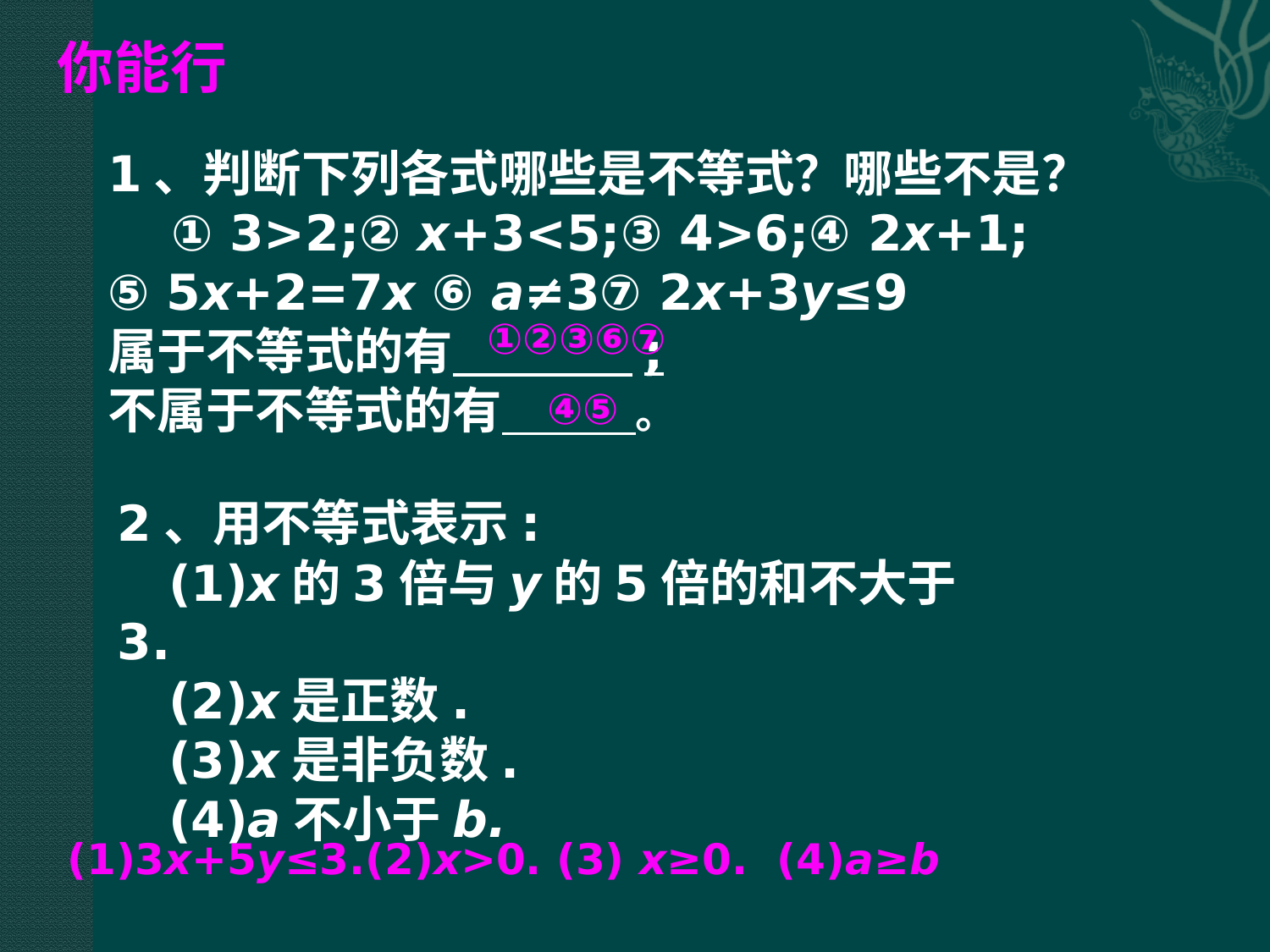

你能行
1、判断下列各式哪些是不等式？哪些不是？
① 3>2;② x+3<5;③ 4>6;④ 2x+1;
⑤ 5x+2=7x ⑥ a≠3⑦ 2x+3y≤9
属于不等式的有                ;
不属于不等式的有              。
①②③⑥⑦
④⑤
2、用不等式表示:
   (1)x的3倍与y的5倍的和不大于3.
   (2)x是正数.
   (3)x是非负数.
   (4)a不小于b.

(1)3x+5y≤3.(2)x>0. (3) x≥0.  (4)a≥b